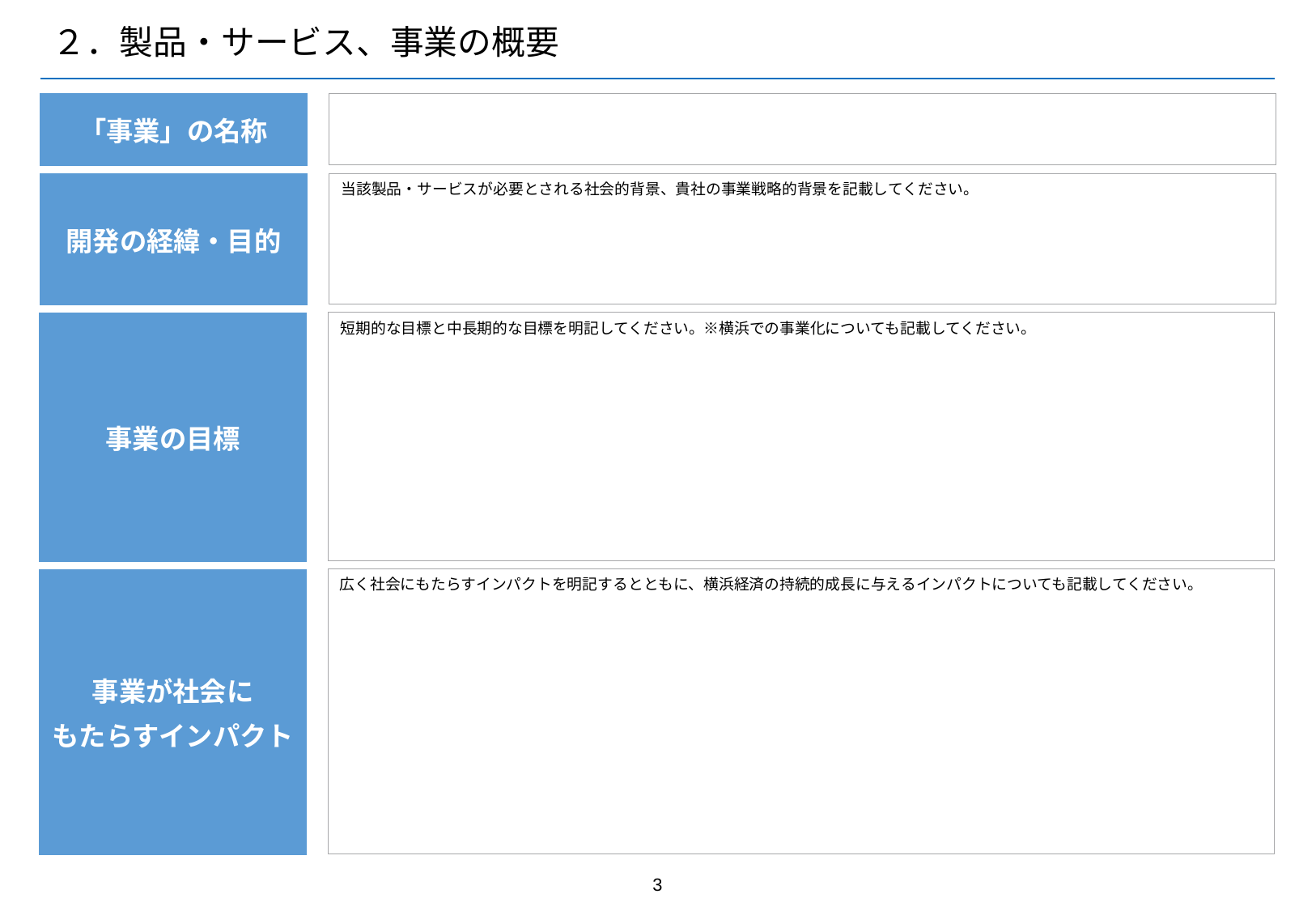

# ２．製品・サービス、事業の概要

「事業」の名称
当該製品・サービスが必要とされる社会的背景、貴社の事業戦略的背景を記載してください。

開発の経緯・目的

短期的な目標と中長期的な目標を明記してください。※横浜での事業化についても記載してください。
事業の目標
広く社会にもたらすインパクトを明記するとともに、横浜経済の持続的成長に与えるインパクトについても記載してください。

事業が社会に
もたらすインパクト